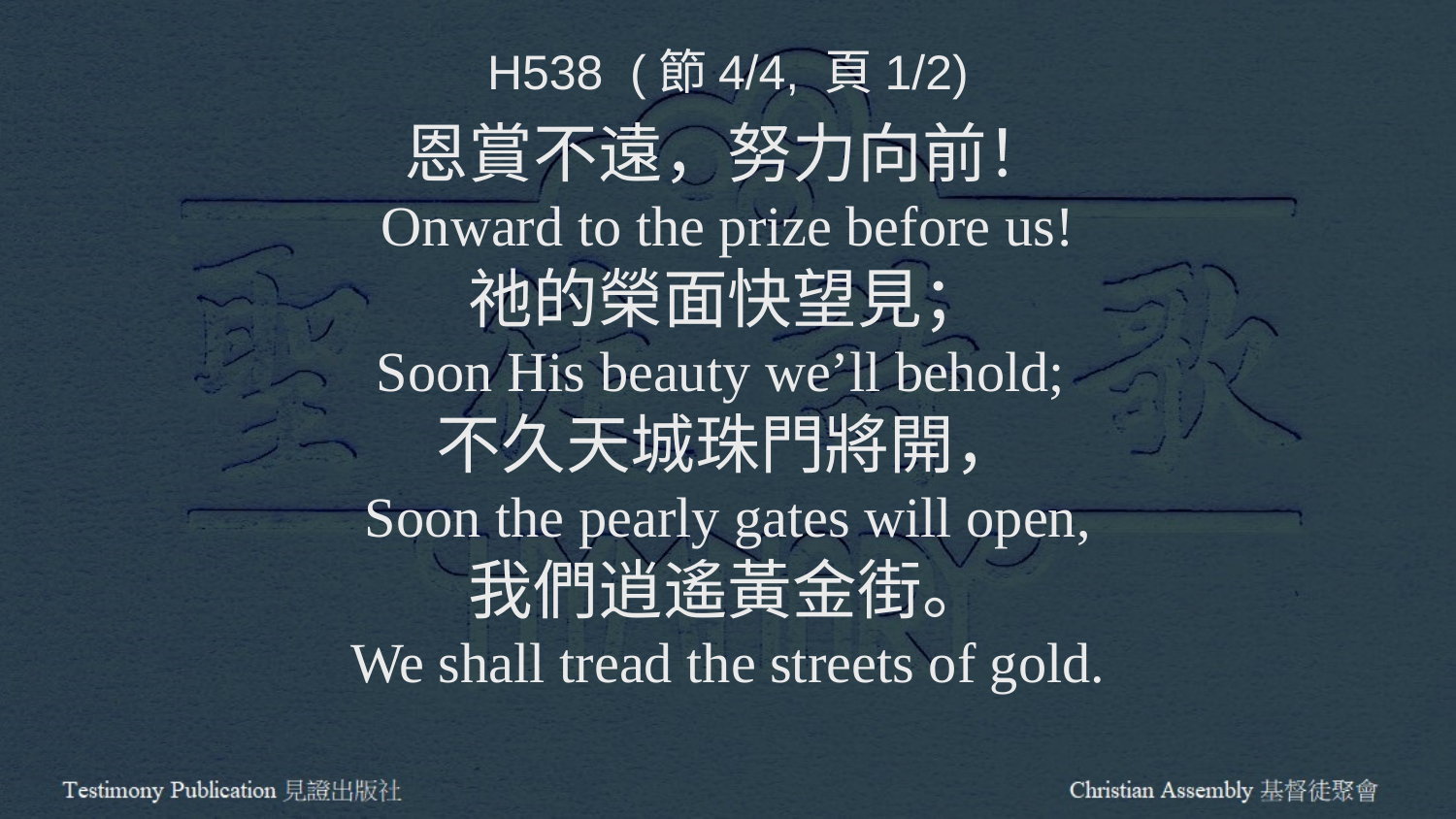

H538  (節4/4, 頁1/2)
恩賞不遠，努力向前！
Onward to the prize before us!
祂的榮面快望見；
Soon His beauty we’ll behold;
不久天城珠門將開，
Soon the pearly gates will open,
我們逍遙黃金街。
We shall tread the streets of gold.